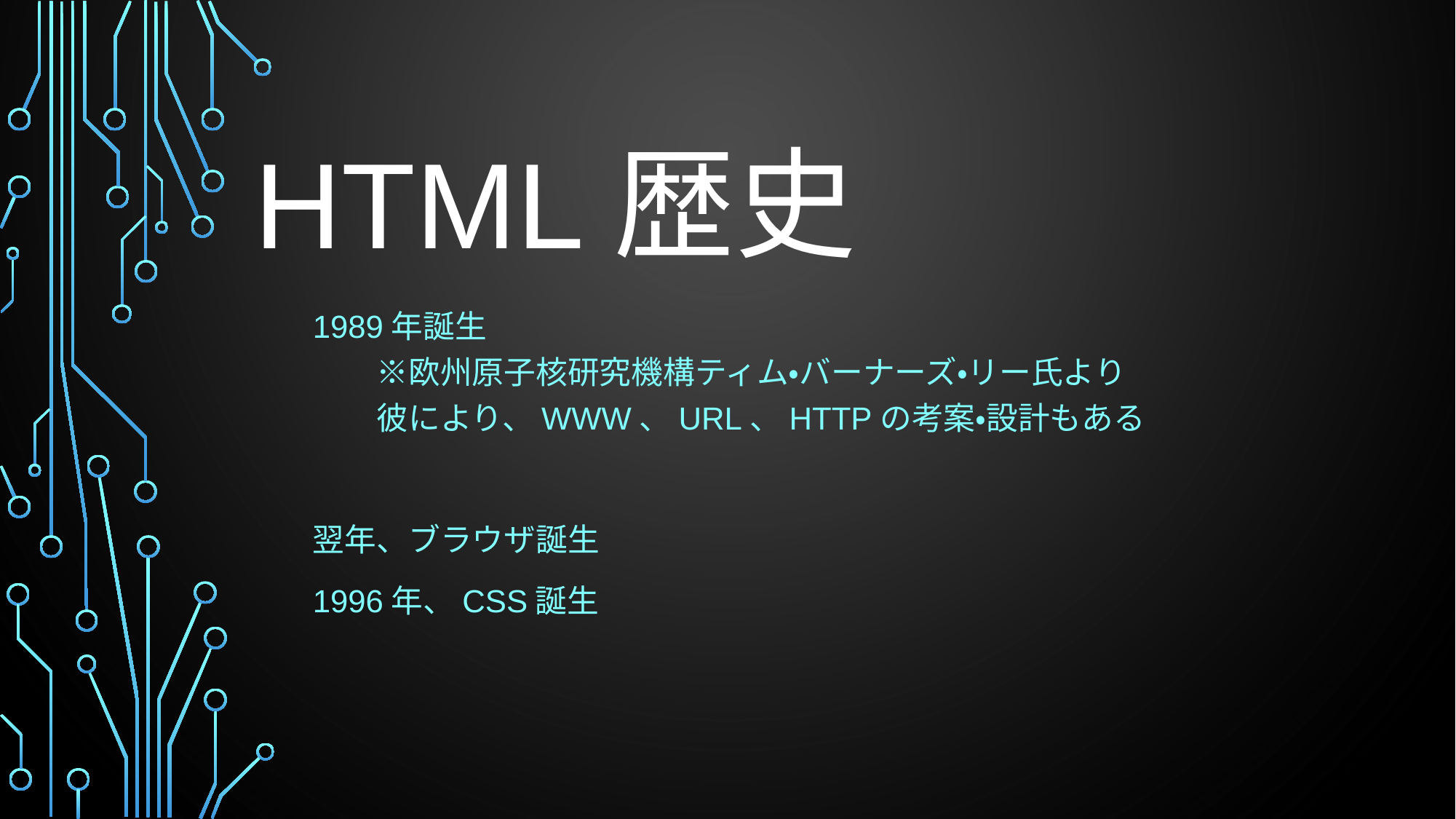

# HTML歴史
1989年誕生　
　　※欧州原子核研究機構ティム・バーナーズ・リー氏より
　　彼により、WWW、URL、HTTPの考案・設計もある

翌年、ブラウザ誕生
1996年、CSS誕生